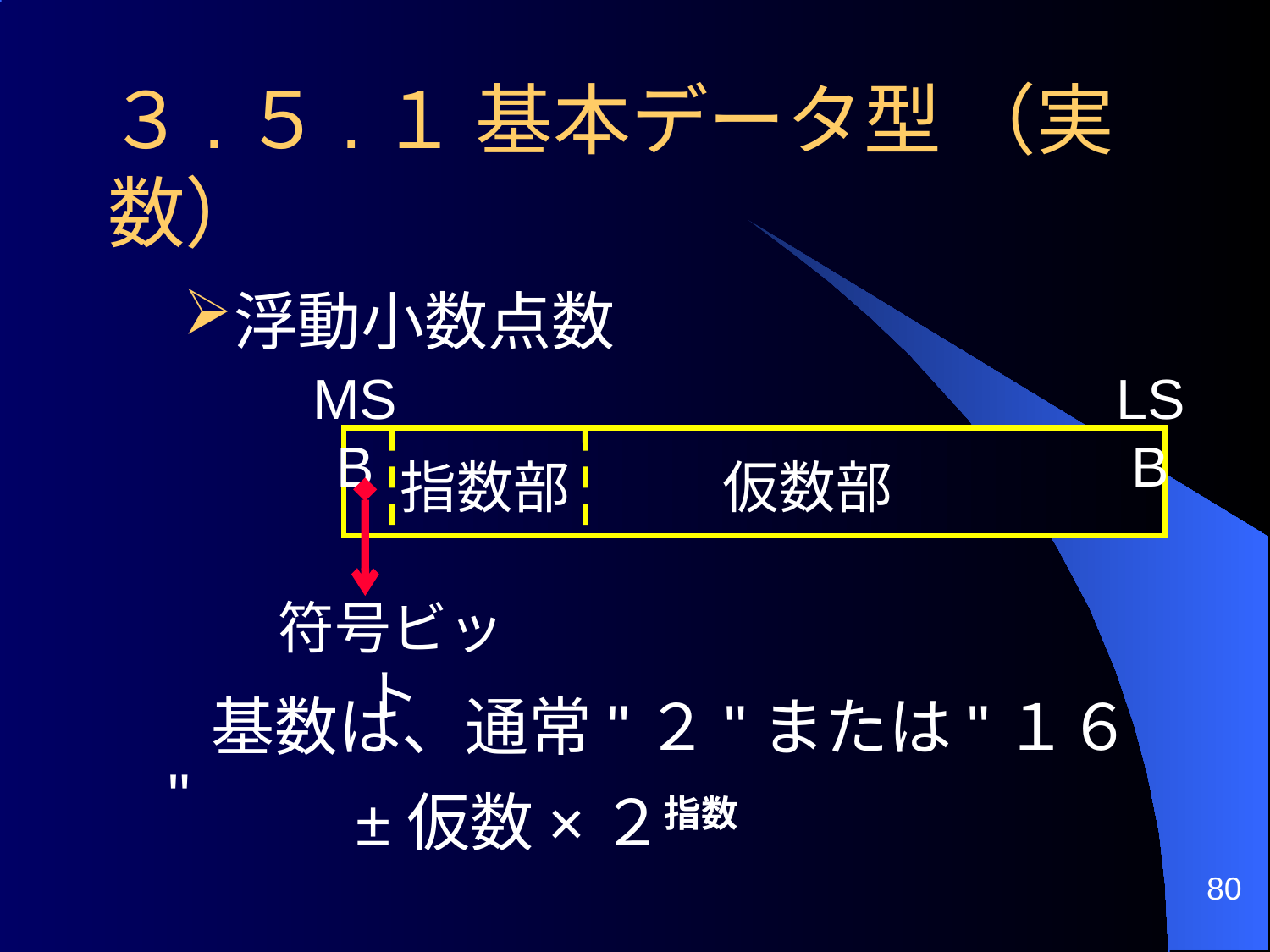

# ３.５.１ 基本データ型 （実数）
浮動小数点数

	  基数は、通常"２"または"１６"
MSB
LSB

指数部
仮数部

符号ビット
±仮数×２指数
80